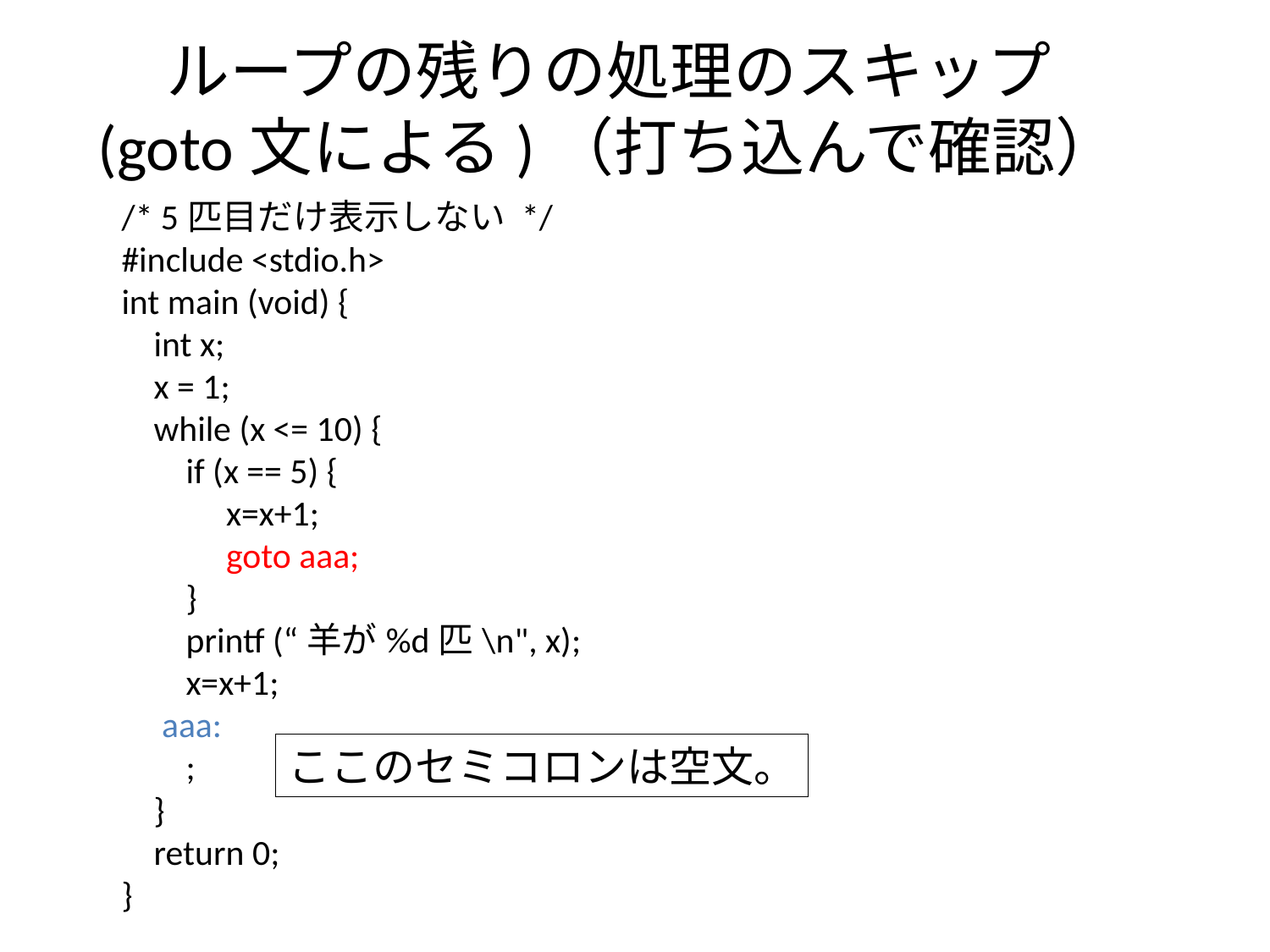

# ループの残りの処理のスキップ (goto文による)（打ち込んで確認）
/* 5匹目だけ表示しない */
#include <stdio.h>
int main (void) {
    int x;
    x = 1;
    while (x <= 10) {
        if (x == 5) {
             x=x+1;
             goto aaa;
        }
        printf (“羊が%d匹\n", x);
        x=x+1;
     aaa:
        ;
    }
    return 0;
}
ここのセミコロンは空文。